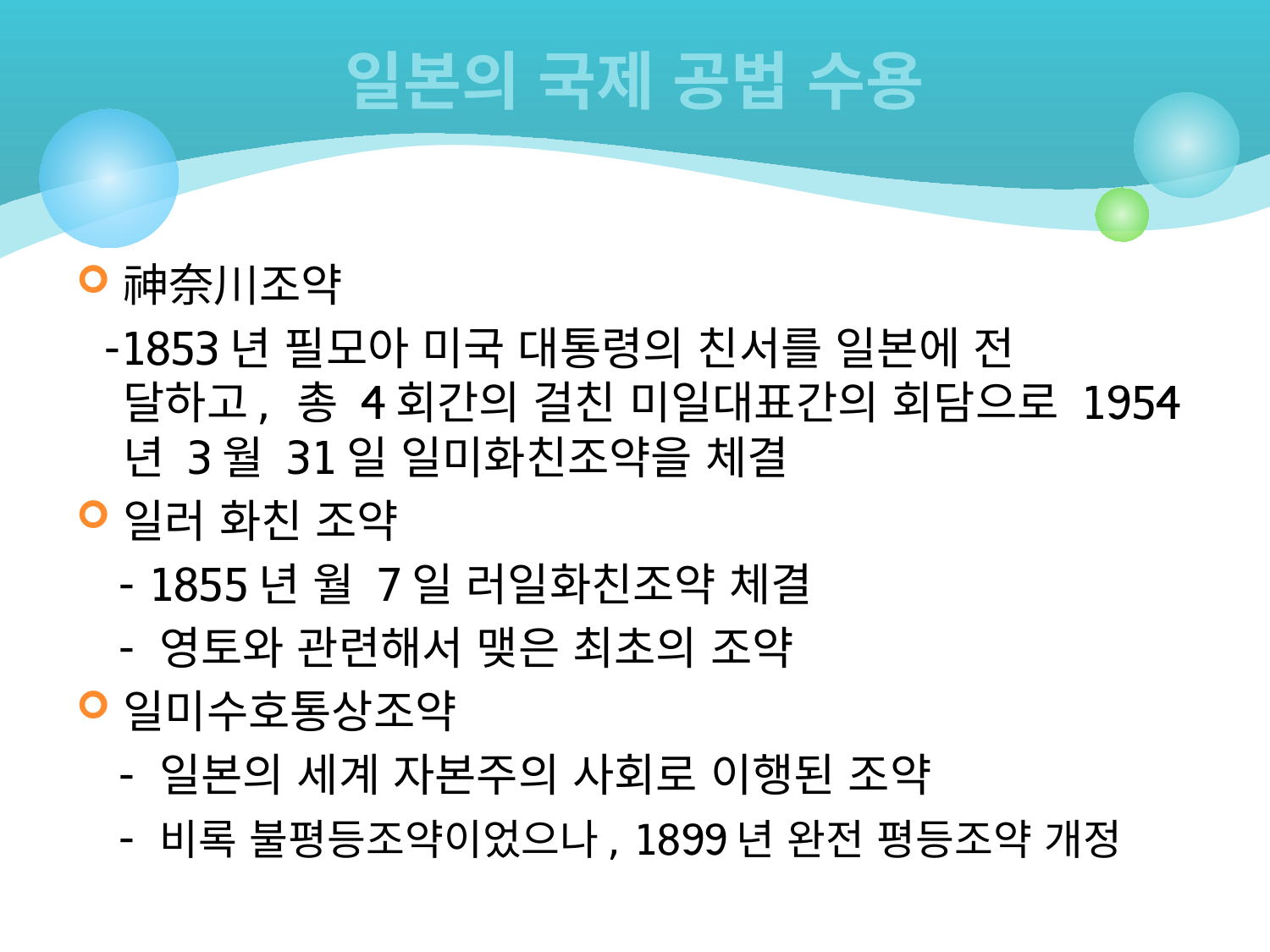

# 일본의 국제 공법 수용
神奈川조약
  -1853년 필모아 미국 대통령의 친서를 일본에 전         달하고, 총 4회간의 걸친 미일대표간의 회담으로 1954년 3월 31일 일미화친조약을 체결
일러 화친 조약
   - 1855년 월 7일 러일화친조약 체결
   - 영토와 관련해서 맺은 최초의 조약
일미수호통상조약
   - 일본의 세계 자본주의 사회로 이행된 조약
   - 비록 불평등조약이었으나, 1899년 완전 평등조약 개정